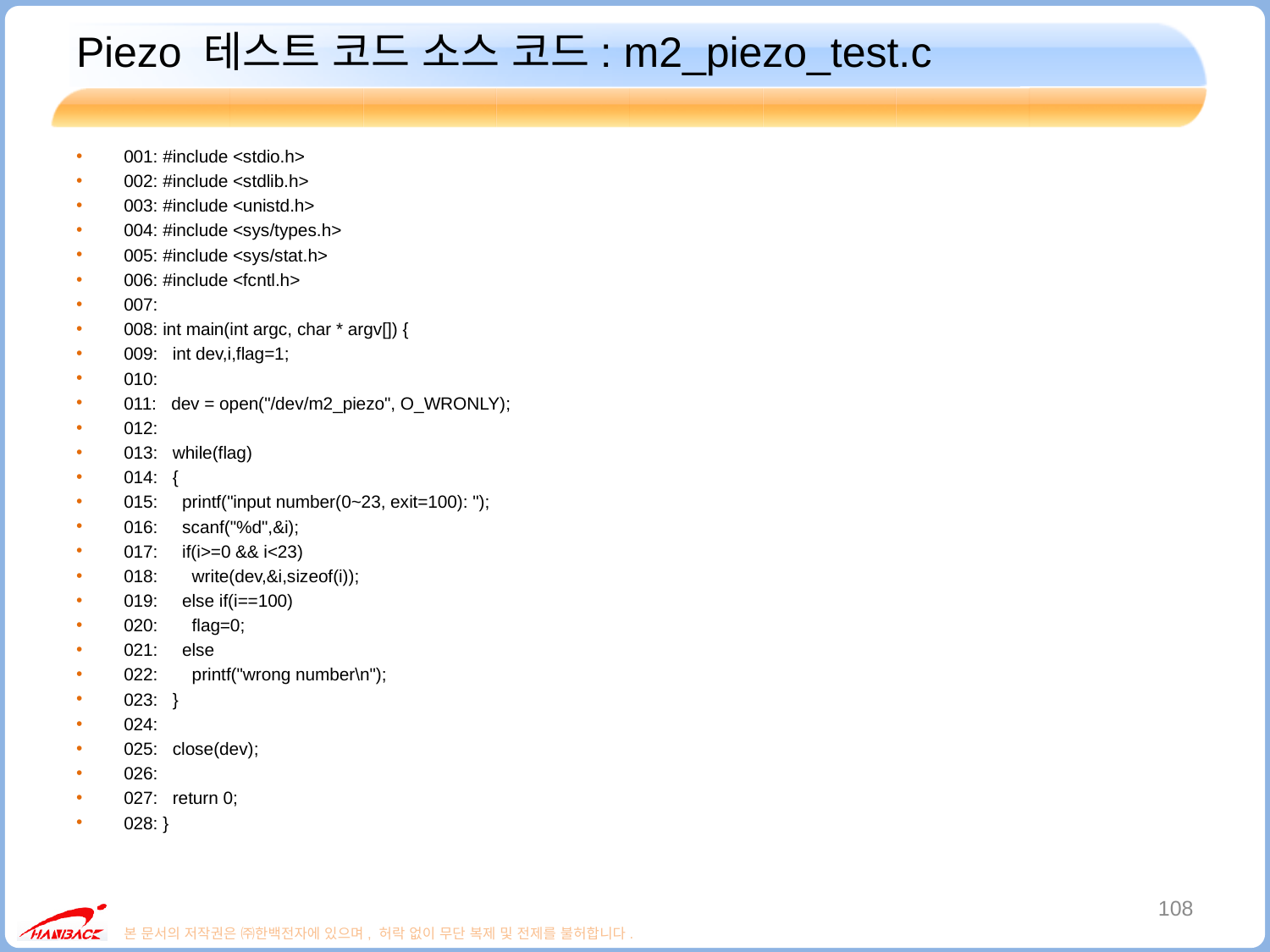

# Piezo 테스트 코드 소스 코드: m2_piezo_test.c
001: #include <stdio.h>
002: #include <stdlib.h>
003: #include <unistd.h>
004: #include <sys/types.h>
005: #include <sys/stat.h>
006: #include <fcntl.h>
007:
008: int main(int argc, char * argv[]) {
009:   int dev,i,flag=1;
010:
011:   dev = open("/dev/m2_piezo", O_WRONLY);
012:
013:   while(flag)
014:   {
015:     printf("input number(0~23, exit=100): ");
016:     scanf("%d",&i);
017:     if(i>=0 && i<23)
018:       write(dev,&i,sizeof(i));
019:     else if(i==100)
020:       flag=0;
021:     else
022:       printf("wrong number\n");
023:   }
024:
025:   close(dev);
026:
027:   return 0;
028: }
108